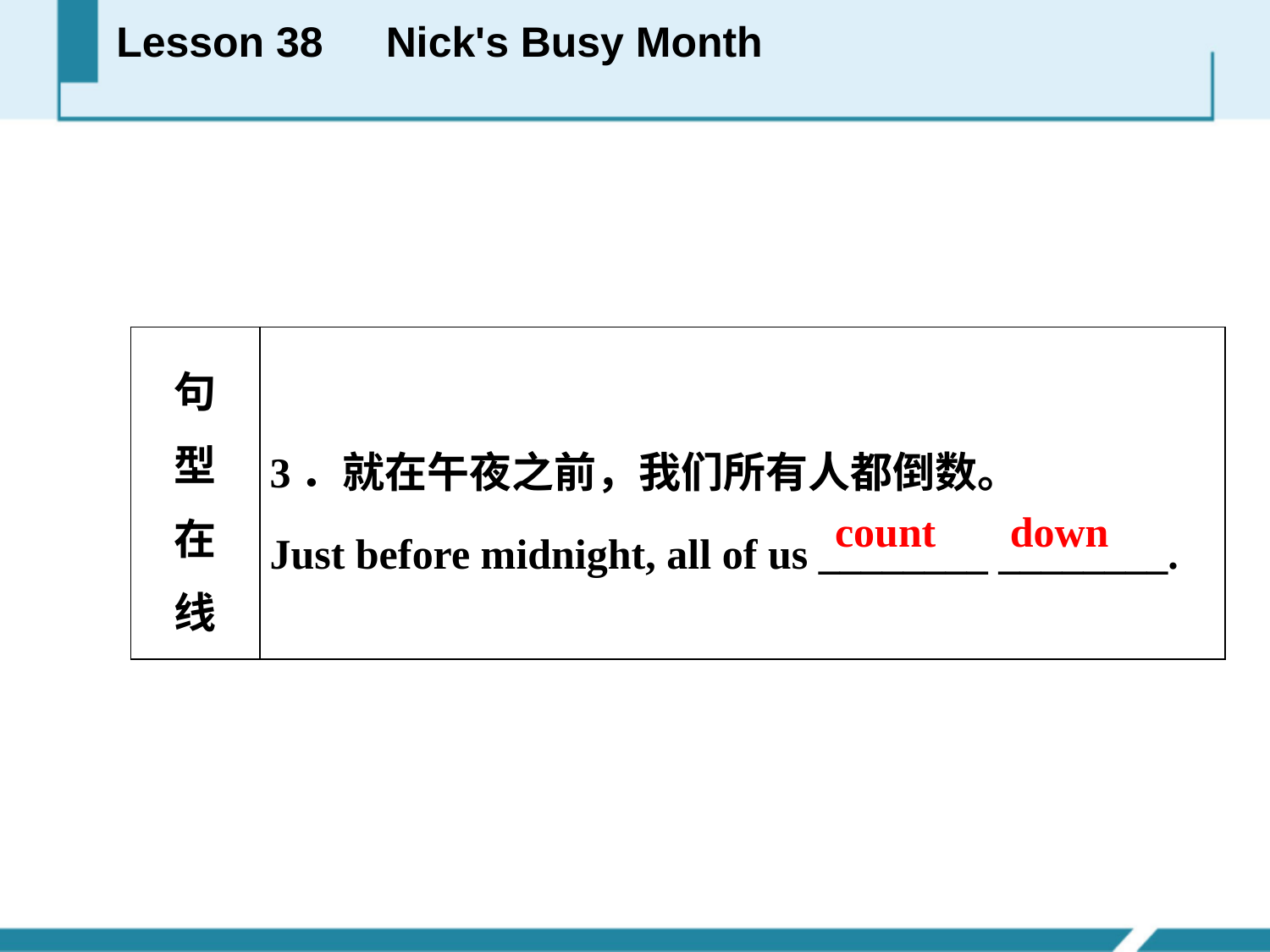

Lesson 38　Nick's Busy Month
| 句 型 在 线 | 3．就在午夜之前，我们所有人都倒数。 Just before midnight, all of us \_\_\_\_\_\_\_\_ \_\_\_\_\_\_\_\_. |
| --- | --- |

count       down